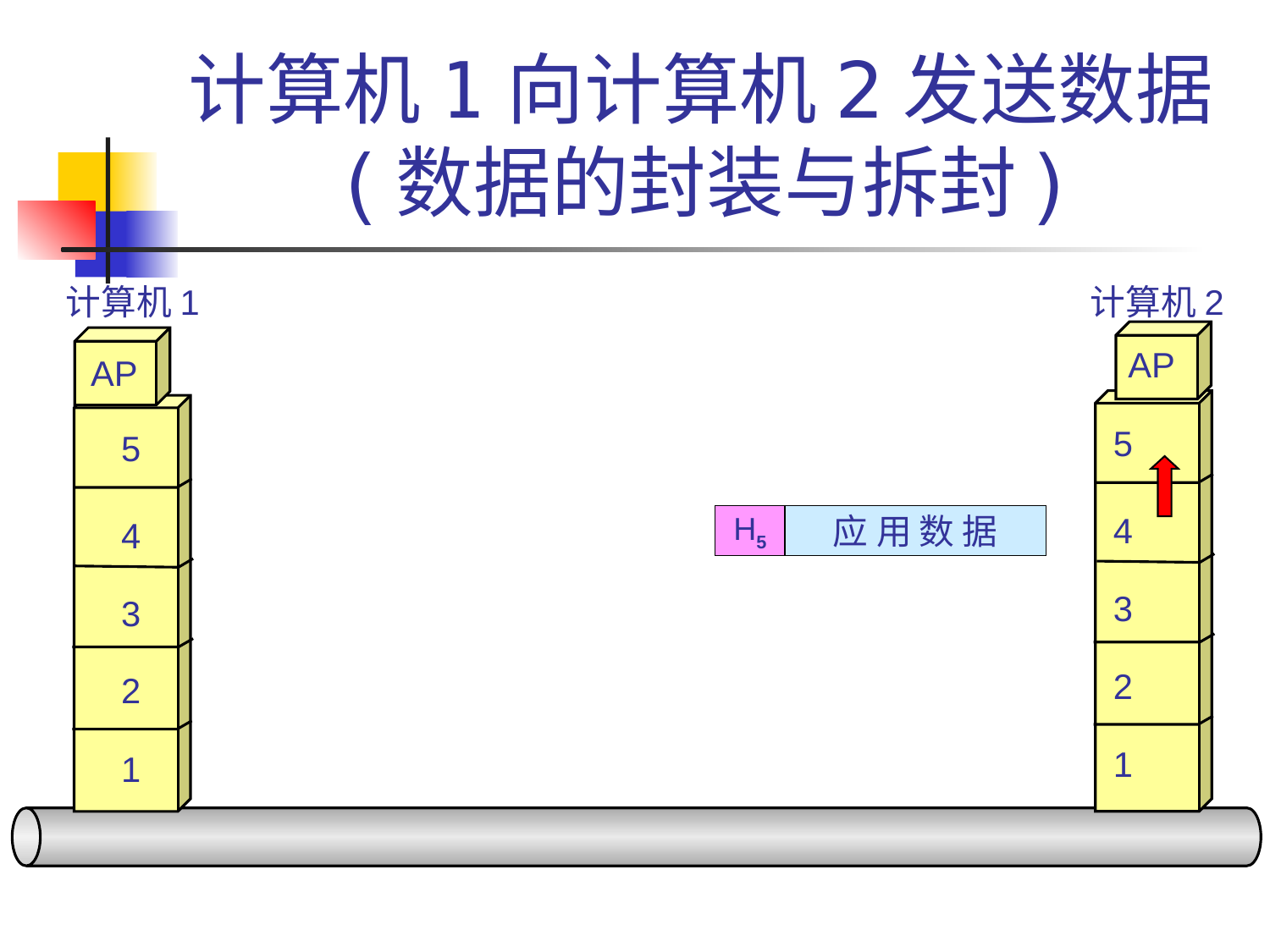

# 计算机 1 向计算机 2 发送数据 (数据的封装与拆封)

计算机 1
计算机 2

AP
AP

5
5

4
H5
应 用 数 据
4

3
3

2
2

1
1